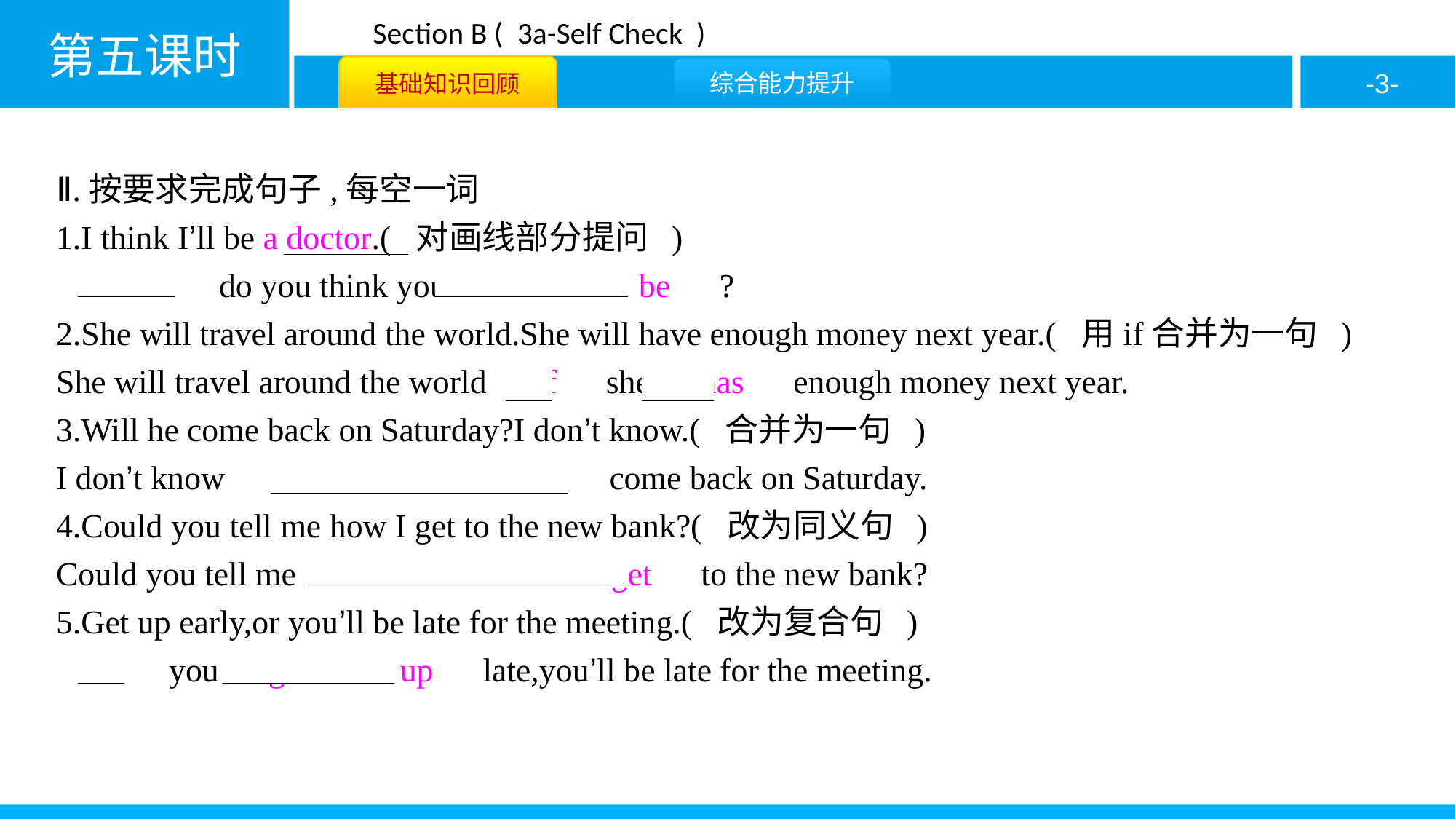

Ⅱ.按要求完成句子,每空一词
1.I think I’ll be a doctor.(  对画线部分提问  )
　What　do you think you　will　 　be　?
2.She will travel around the world.She will have enough money next year.(  用if合并为一句  )
She will travel around the world　if　she　has　enough money next year.
3.Will he come back on Saturday?I don’t know.(  合并为一句  )
I don’t know　if　 　he　 　will　come back on Saturday.
4.Could you tell me how I get to the new bank?(  改为同义句  )
Could you tell me　how　 　to　 　get　to the new bank?
5.Get up early,or you’ll be late for the meeting.(  改为复合句  )
　If　you　get　 　up　late,you’ll be late for the meeting.